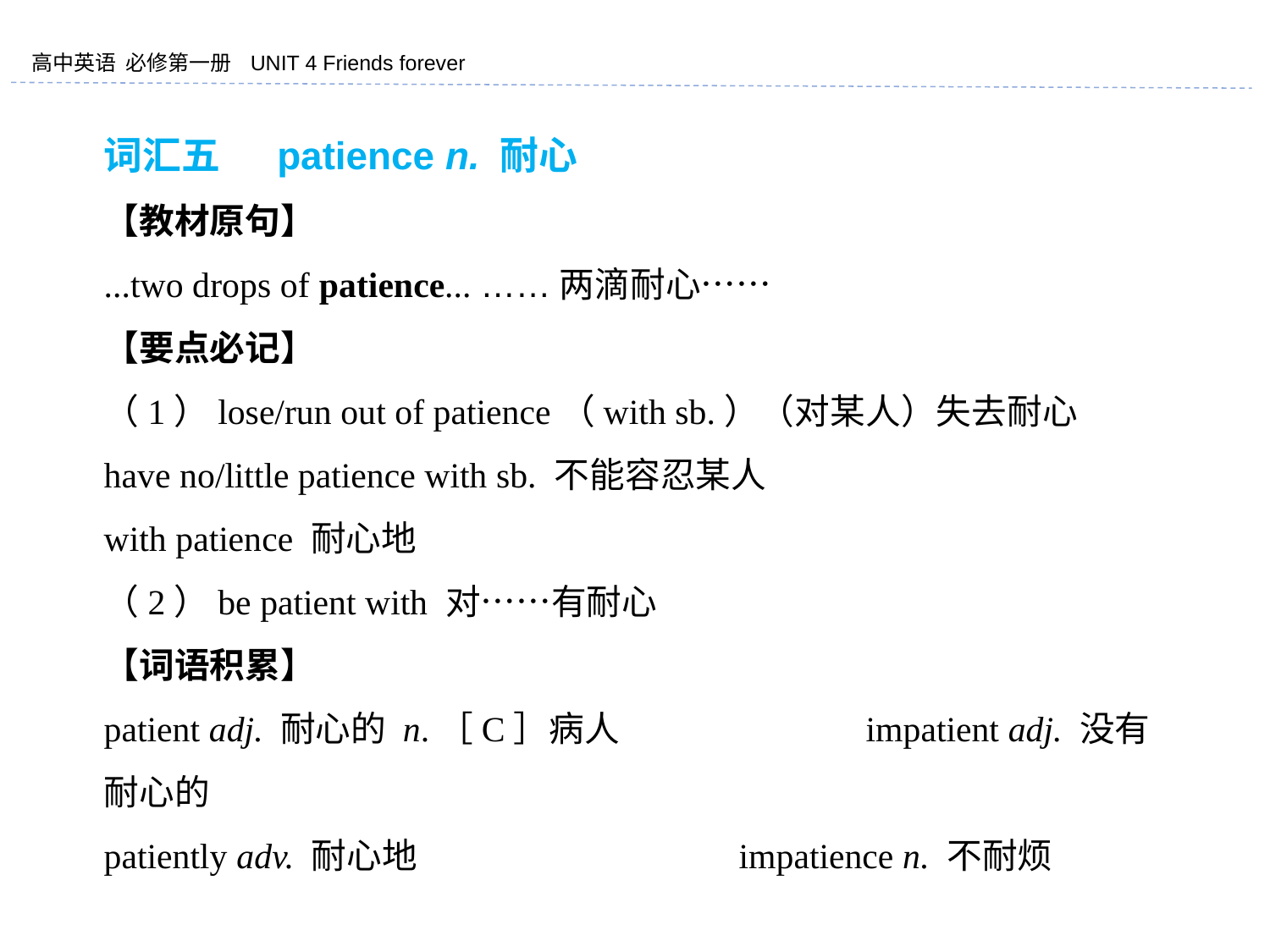

词汇五 　patience n. 耐心
【教材原句】
...two drops of patience... ……两滴耐心……
【要点必记】
（1）lose/run out of patience（with sb.）（对某人）失去耐心
have no/little patience with sb. 不能容忍某人
with patience 耐心地
（2）be patient with 对……有耐心
【词语积累】
patient adj. 耐心的 n.［C］病人		impatient adj. 没有耐心的
patiently adv. 耐心地			impatience n. 不耐烦